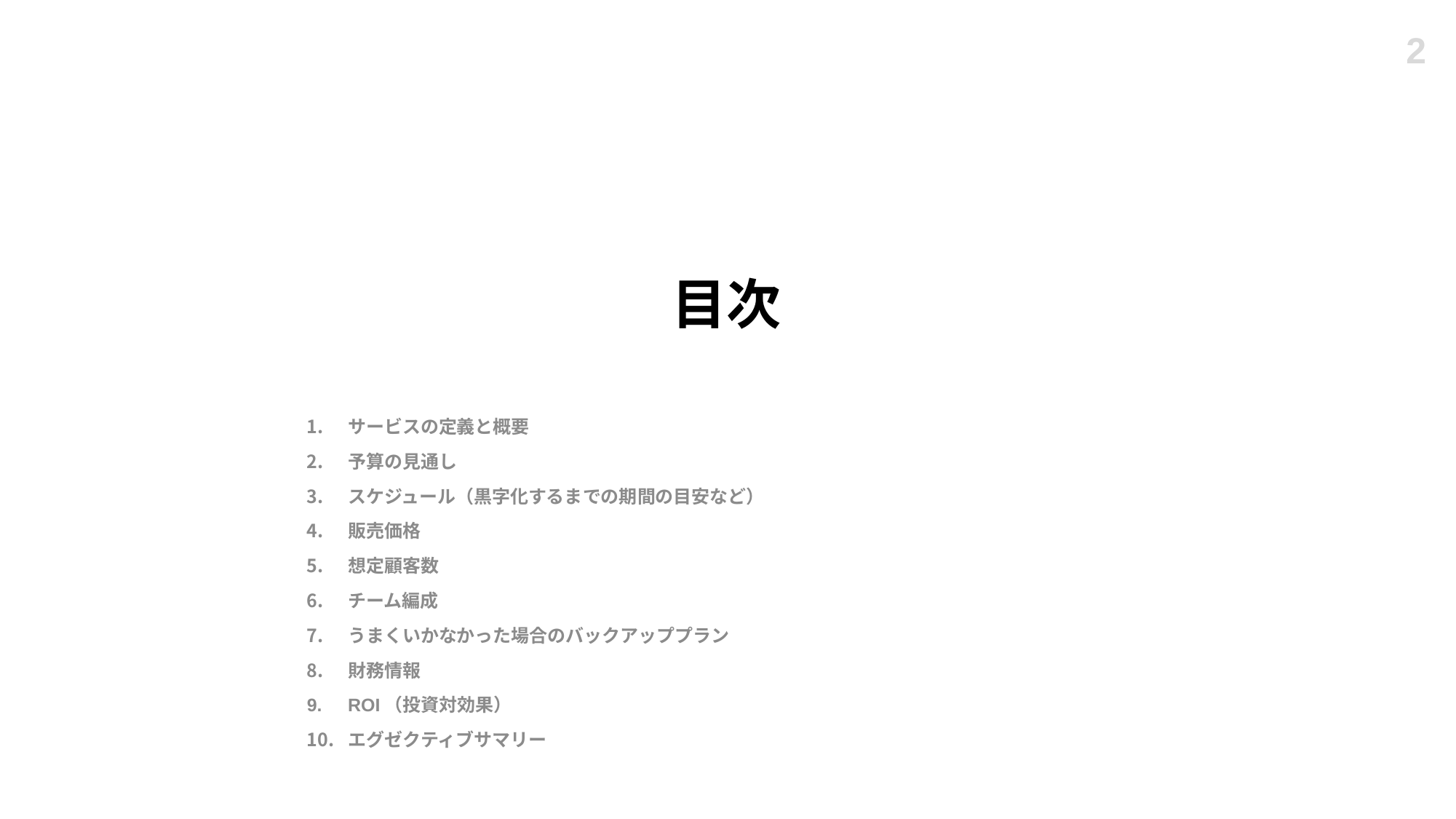

2
# 目次
サービスの定義と概要
予算の見通し
スケジュール（黒字化するまでの期間の目安など）
販売価格
想定顧客数
チーム編成
うまくいかなかった場合のバックアッププラン
財務情報
ROI（投資対効果）
エグゼクティブサマリー